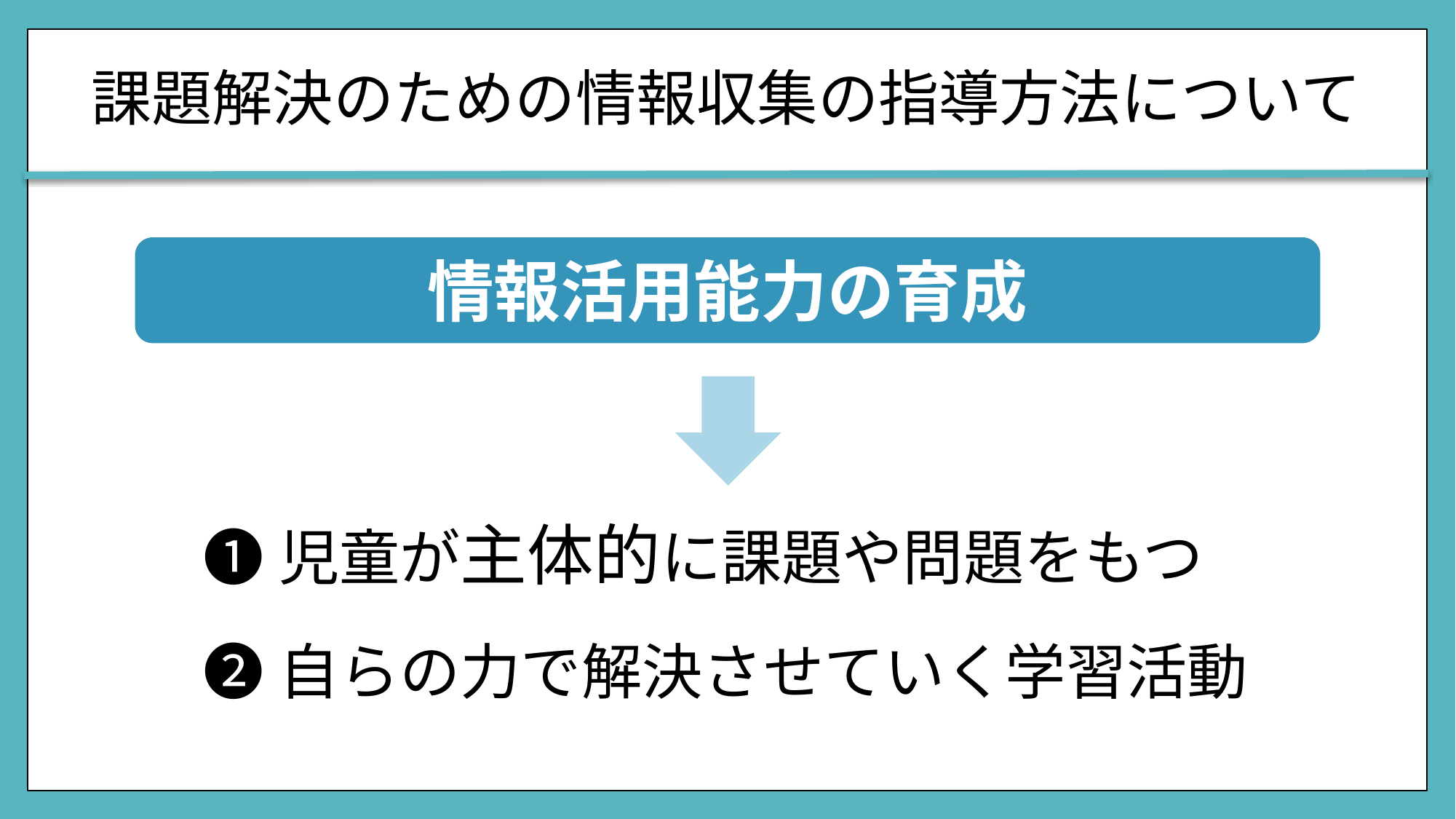

# 課題解決のための情報収集の指導方法について

情報活用能力の育成

❶児童が主体的に課題や問題をもつ
❷自らの力で解決させていく学習活動